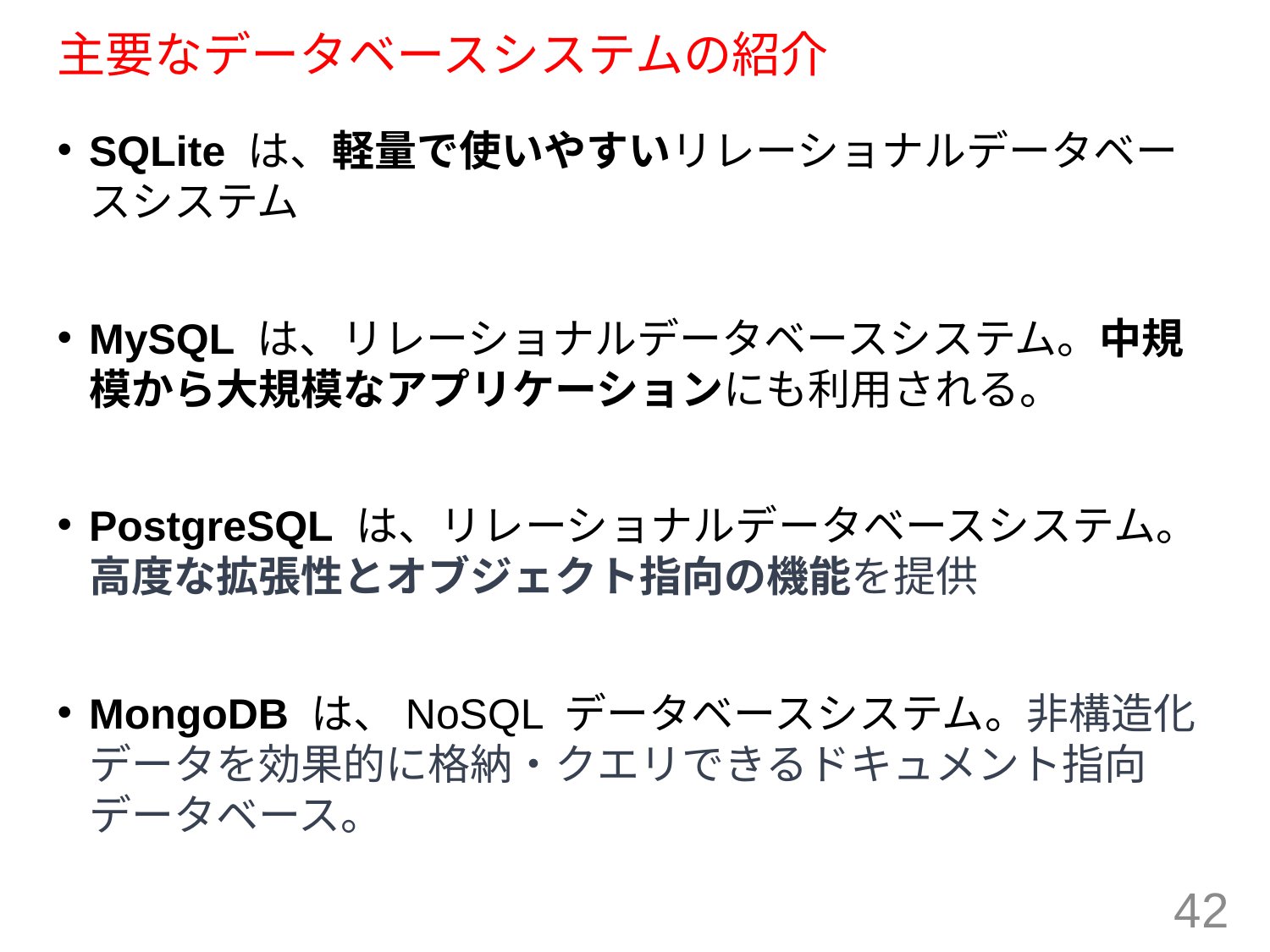

# 主要なデータベースシステムの紹介
SQLite は、軽量で使いやすいリレーショナルデータベースシステム

MySQL は、リレーショナルデータベースシステム。中規模から大規模なアプリケーションにも利用される。

PostgreSQL は、リレーショナルデータベースシステム。高度な拡張性とオブジェクト指向の機能を提供

MongoDB は、NoSQL データベースシステム。非構造化データを効果的に格納・クエリできるドキュメント指向データベース。
42